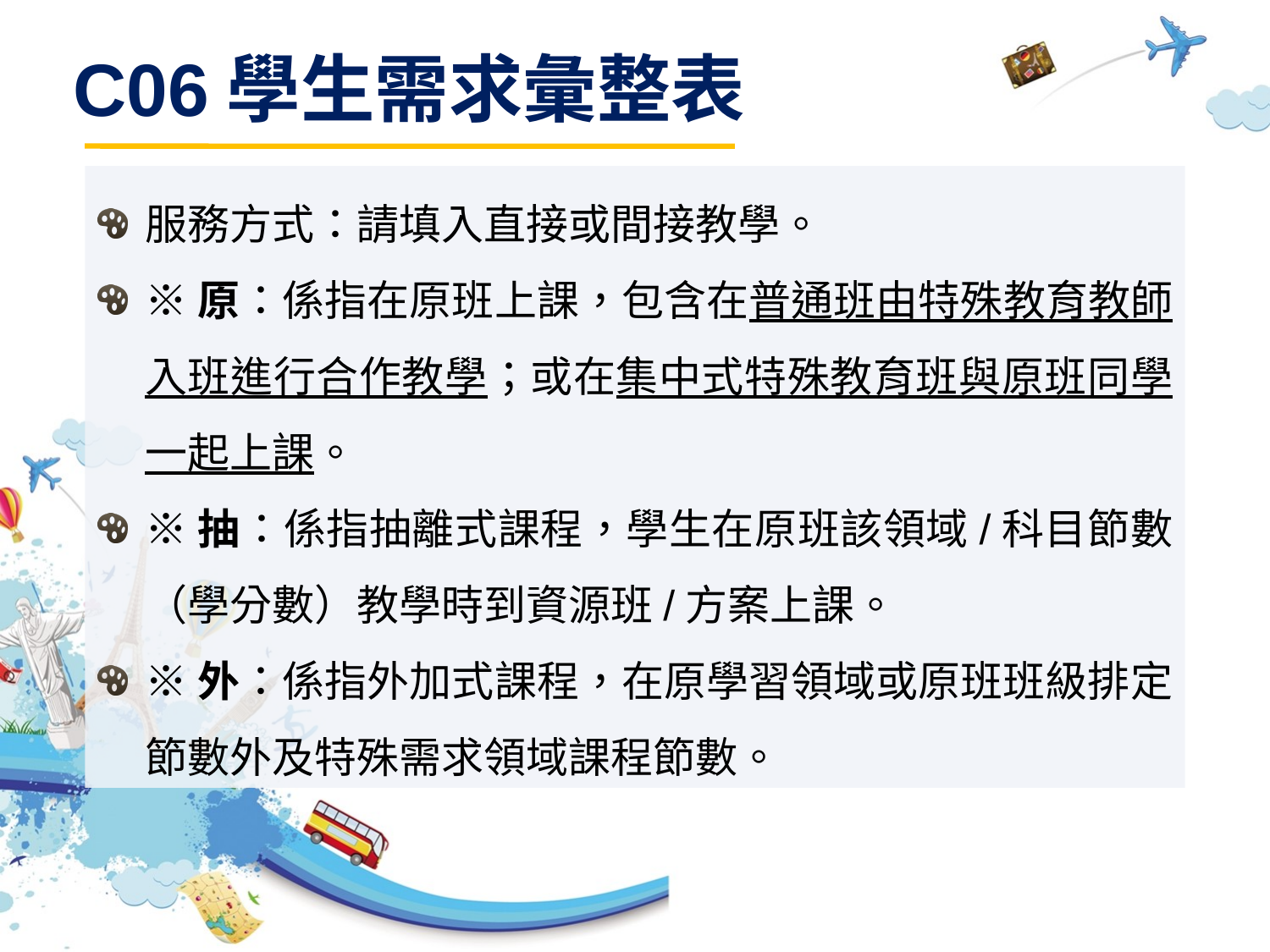

C06學生需求彙整表
服務方式：請填入直接或間接教學。
※原：係指在原班上課，包含在普通班由特殊教育教師入班進行合作教學；或在集中式特殊教育班與原班同學一起上課。
※抽：係指抽離式課程，學生在原班該領域/科目節數（學分數）教學時到資源班/方案上課。
※外：係指外加式課程，在原學習領域或原班班級排定節數外及特殊需求領域課程節數。